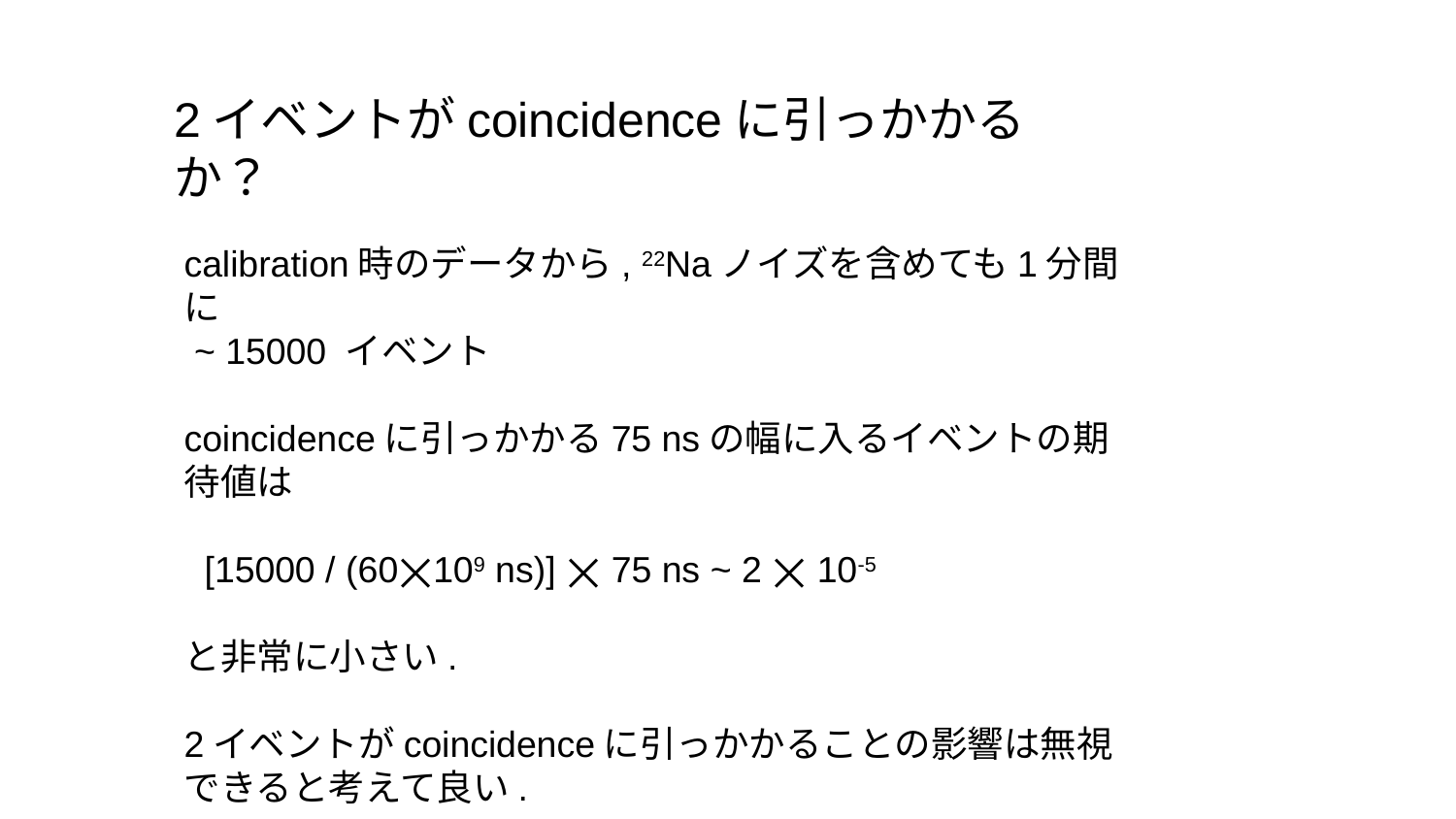

2イベントがcoincidenceに引っかかるか？
calibration時のデータから, 22Naノイズを含めても1分間に
 ~ 15000 イベント

coincidenceに引っかかる75 nsの幅に入るイベントの期待値は

  [15000 / (60⨉109 ns)] ⨉ 75 ns ~ 2 ⨉ 10-5

と非常に小さい.

2イベントがcoincidenceに引っかかることの影響は無視できると考えて良い.